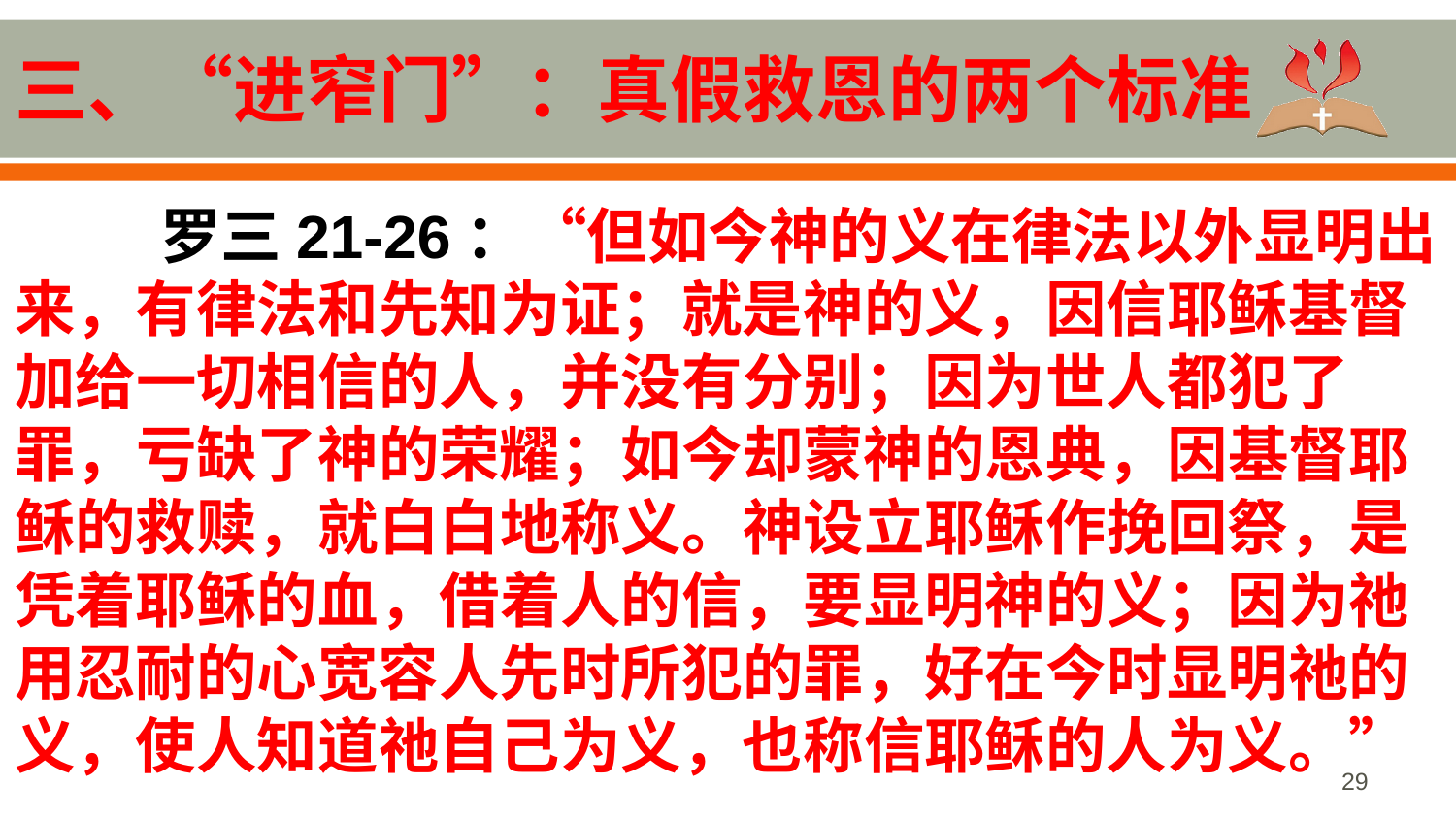

# 三、“进窄门”：真假救恩的两个标准
	罗三21-26：“但如今神的义在律法以外显明出来，有律法和先知为证；就是神的义，因信耶稣基督加给一切相信的人，并没有分别；因为世人都犯了罪，亏缺了神的荣耀；如今却蒙神的恩典，因基督耶稣的救赎，就白白地称义。神设立耶稣作挽回祭，是凭着耶稣的血，借着人的信，要显明神的义；因为祂用忍耐的心宽容人先时所犯的罪，好在今时显明祂的义，使人知道祂自己为义，也称信耶稣的人为义。”

29